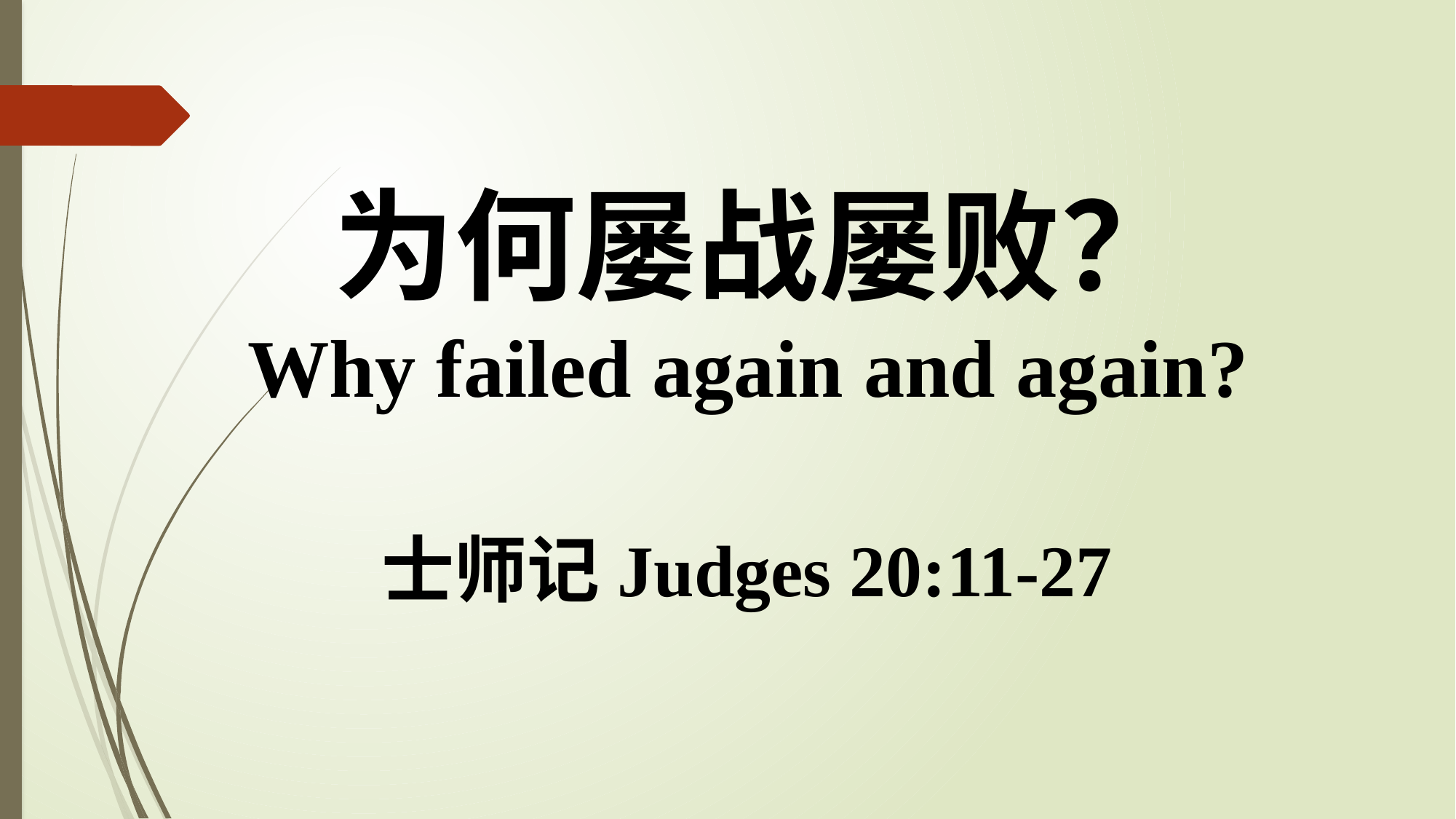

# 为何屡战屡败？ Why failed again and again?
士师记Judges 20:11-27